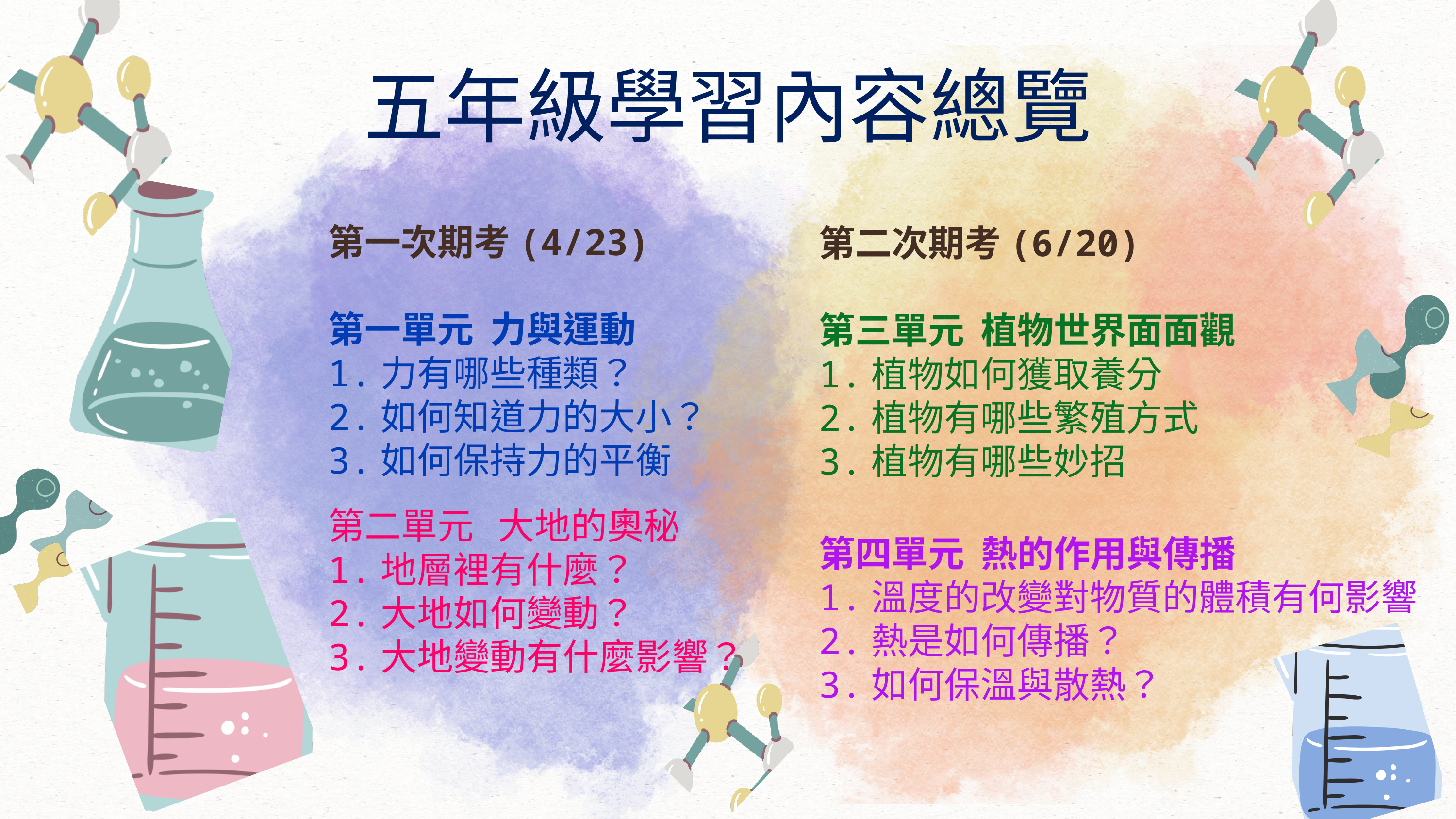

五年級學習內容總覽

第一次期考(4/23)

第一單元  力與運動
1.力有哪些種類？
2.如何知道力的大小？
3.如何保持力的平衡

第二單元   大地的奧秘
1.地層裡有什麼？
2.大地如何變動？
3.大地變動有什麼影響？

第二次期考(6/20)

第三單元  植物世界面面觀
1.植物如何獲取養分
2.植物有哪些繁殖方式
3.植物有哪些妙招

第四單元  熱的作用與傳播
1.溫度的改變對物質的體積有何影響
2.熱是如何傳播？
3.如何保溫與散熱？